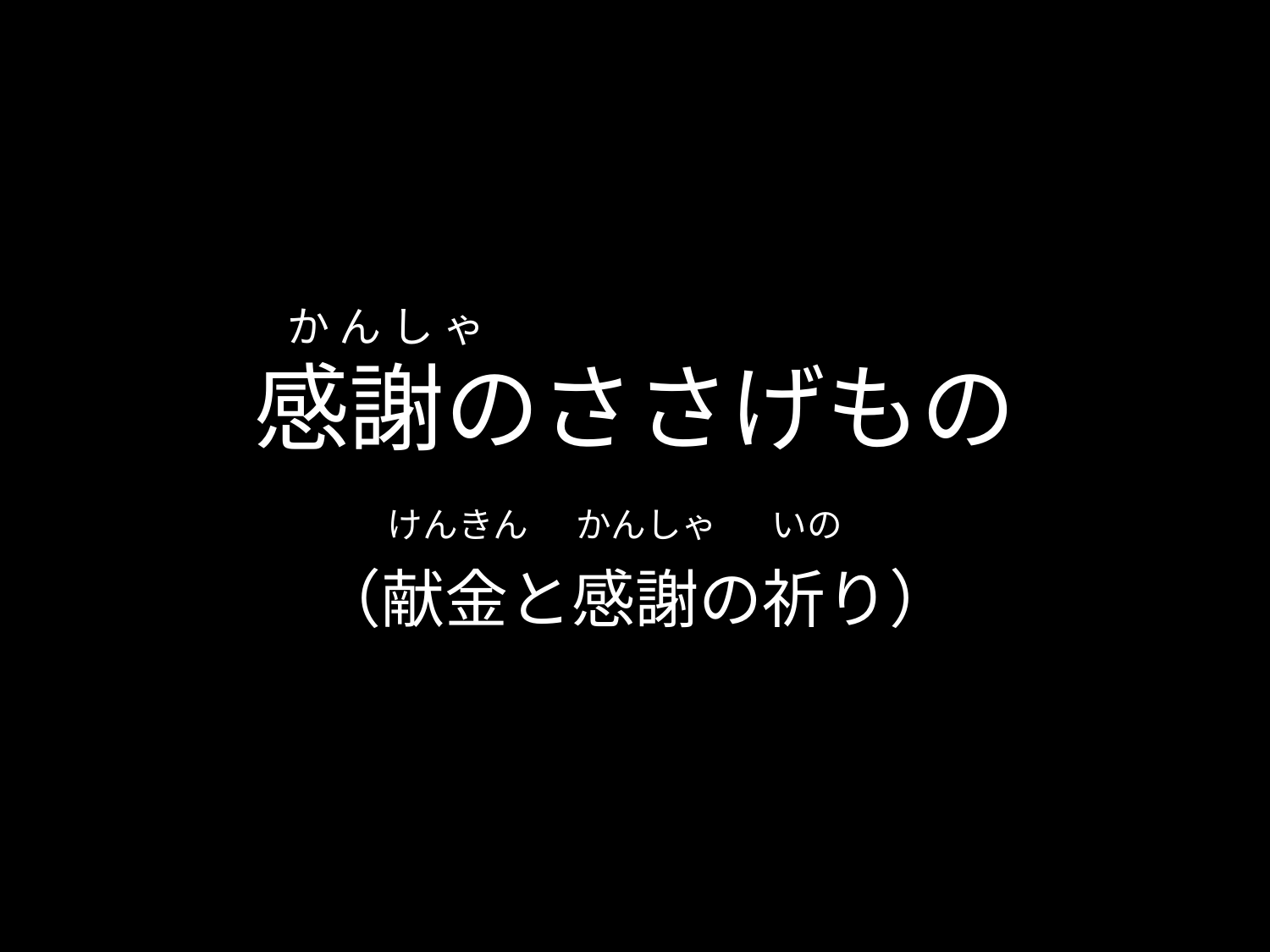

か ん し ゃ
# 感謝のささげもの
けんきん      かんしゃ       いの
（献金と感謝の祈り）